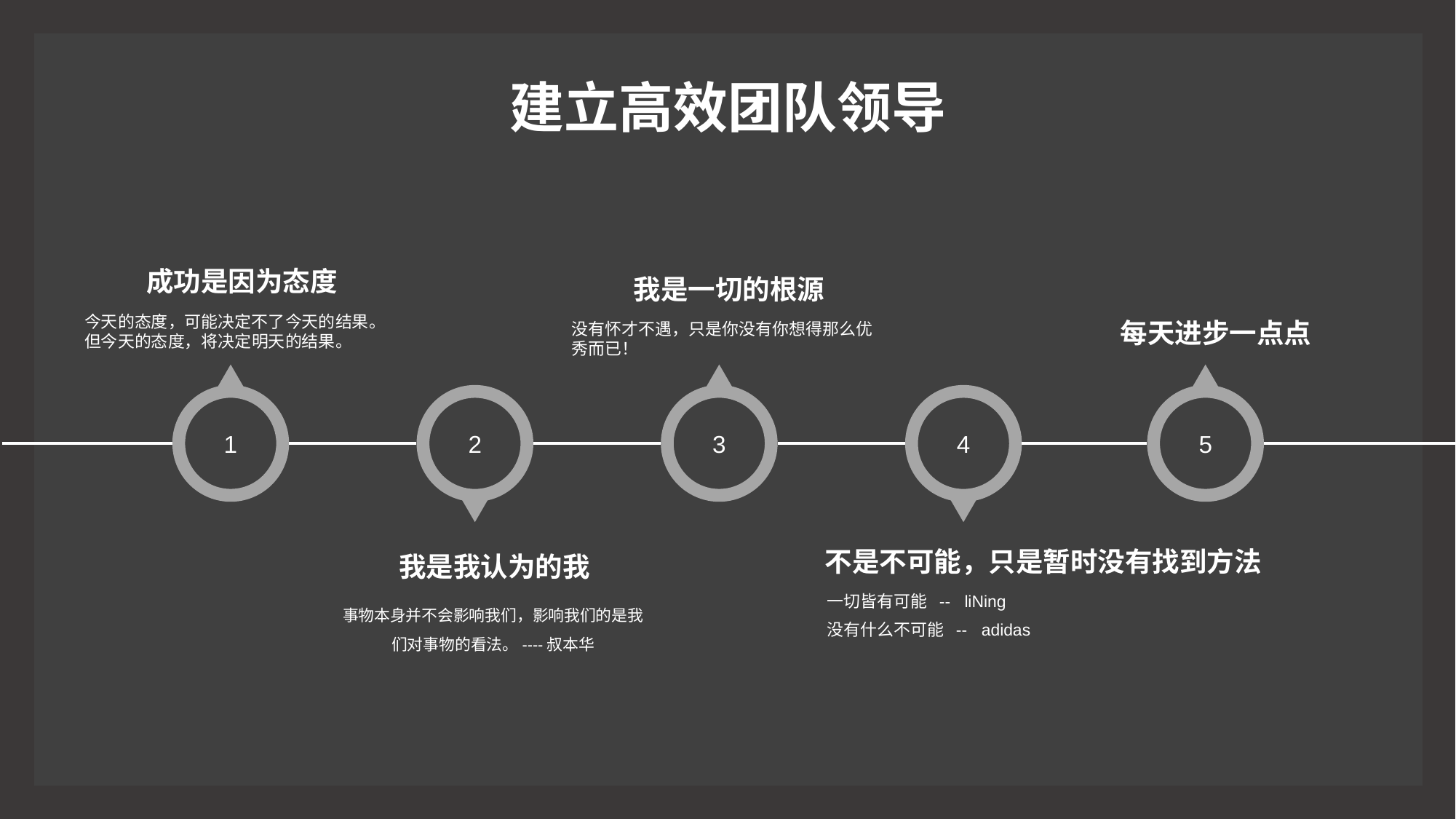

成功是因为态度
我是一切的根源
今天的态度，可能决定不了今天的结果。但今天的态度，将决定明天的结果。
每天进步一点点
没有怀才不遇，只是你没有你想得那么优秀而已！

1

3

5

2

4
不是不可能，只是暂时没有找到方法
我是我认为的我
一切皆有可能  --   liNing
没有什么不可能  --   adidas
事物本身并不会影响我们，影响我们的是我们对事物的看法。----叔本华